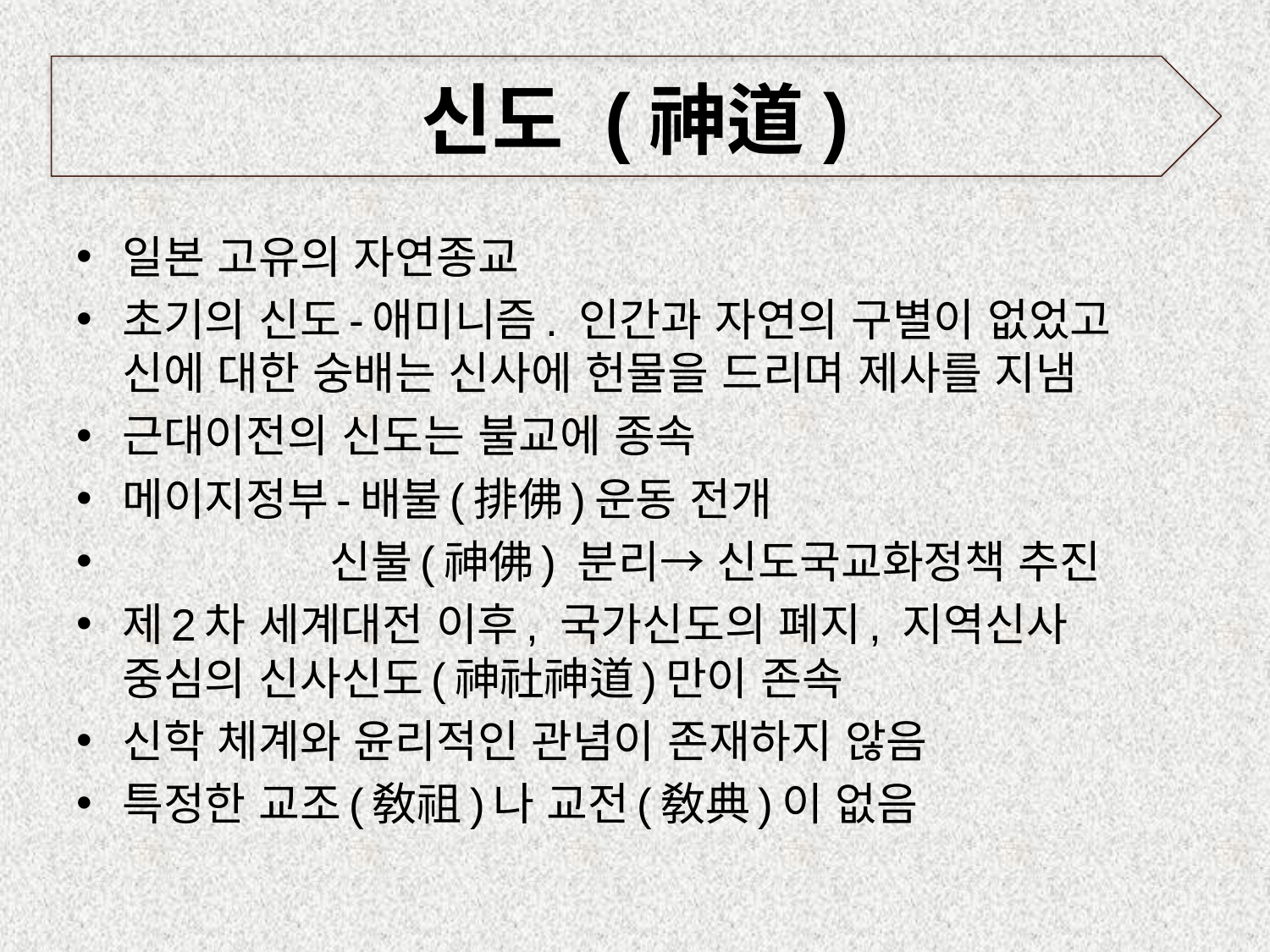

# 신도 (神道)

일본 고유의 자연종교
초기의 신도-애미니즘. 인간과 자연의 구별이 없었고 신에 대한 숭배는 신사에 헌물을 드리며 제사를 지냄
근대이전의 신도는 불교에 종속
메이지정부-배불(排佛)운동 전개
                신불(神佛) 분리→ 신도국교화정책 추진
제2차 세계대전 이후, 국가신도의 폐지, 지역신사 중심의 신사신도(神社神道)만이 존속
신학 체계와 윤리적인 관념이 존재하지 않음
특정한 교조(敎祖)나 교전(敎典)이 없음